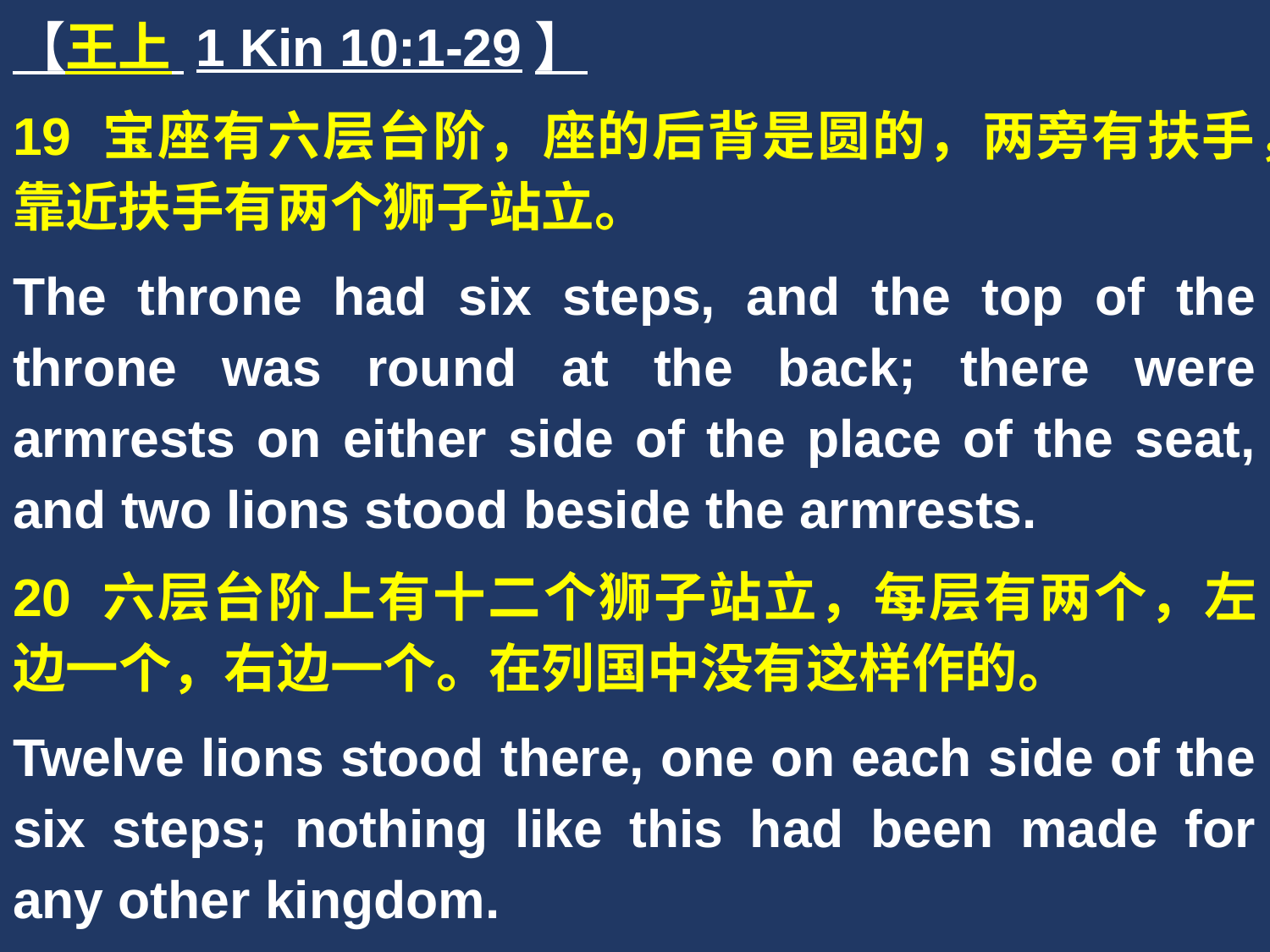

【王上 1 Kin 10:1-29】
19 宝座有六层台阶，座的后背是圆的，两旁有扶手，靠近扶手有两个狮子站立。
The throne had six steps, and the top of the throne was round at the back; there were armrests on either side of the place of the seat, and two lions stood beside the armrests.
20 六层台阶上有十二个狮子站立，每层有两个，左边一个，右边一个。在列国中没有这样作的。
Twelve lions stood there, one on each side of the six steps; nothing like this had been made for any other kingdom.